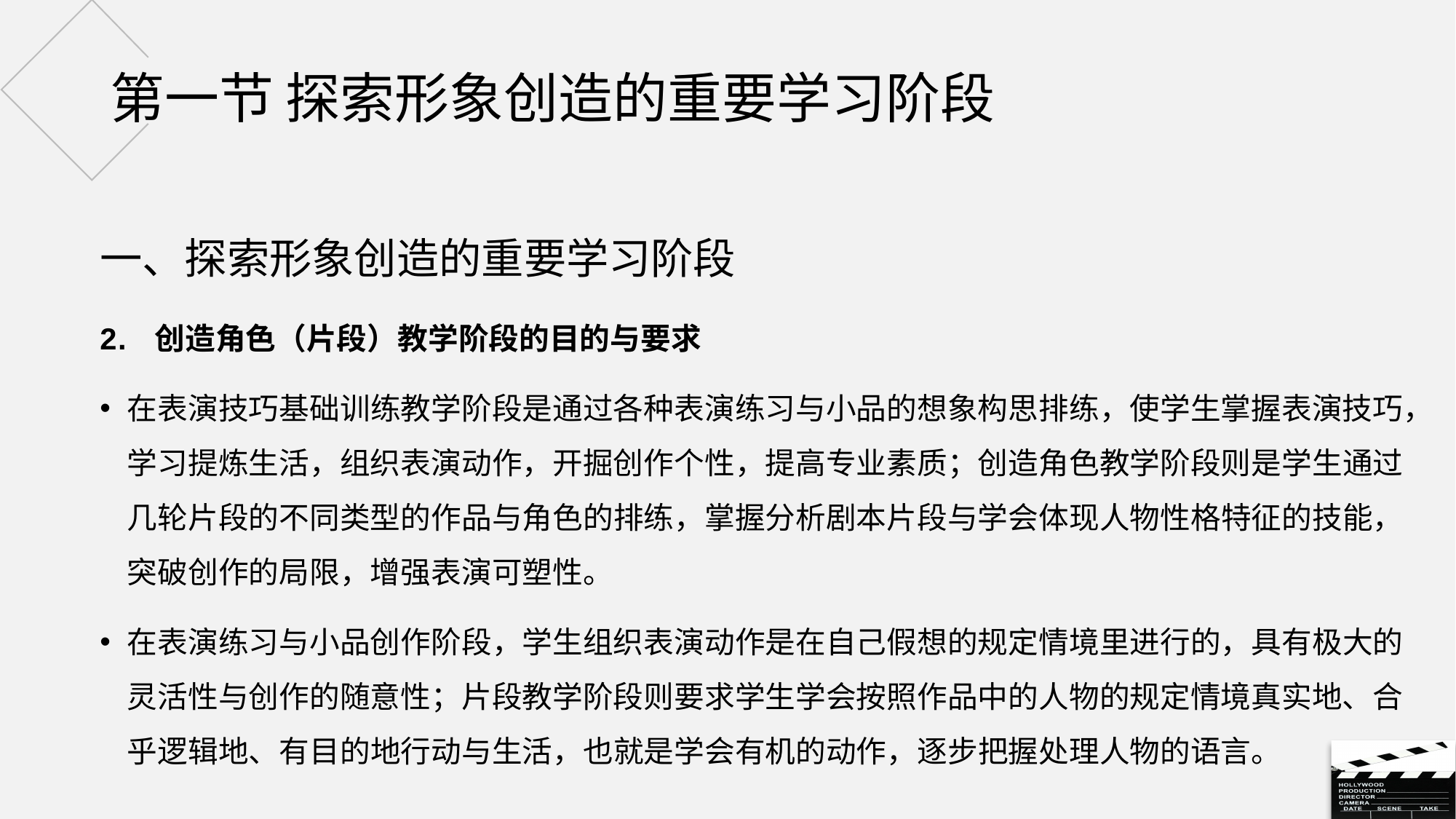

# 第一节 探索形象创造的重要学习阶段
一、探索形象创造的重要学习阶段
创造角色（片段）教学阶段的目的与要求
在表演技巧基础训练教学阶段是通过各种表演练习与小品的想象构思排练，使学生掌握表演技巧，学习提炼生活，组织表演动作，开掘创作个性，提高专业素质；创造角色教学阶段则是学生通过几轮片段的不同类型的作品与角色的排练，掌握分析剧本片段与学会体现人物性格特征的技能，突破创作的局限，增强表演可塑性。
在表演练习与小品创作阶段，学生组织表演动作是在自己假想的规定情境里进行的，具有极大的灵活性与创作的随意性；片段教学阶段则要求学生学会按照作品中的人物的规定情境真实地、合乎逻辑地、有目的地行动与生活，也就是学会有机的动作，逐步把握处理人物的语言。